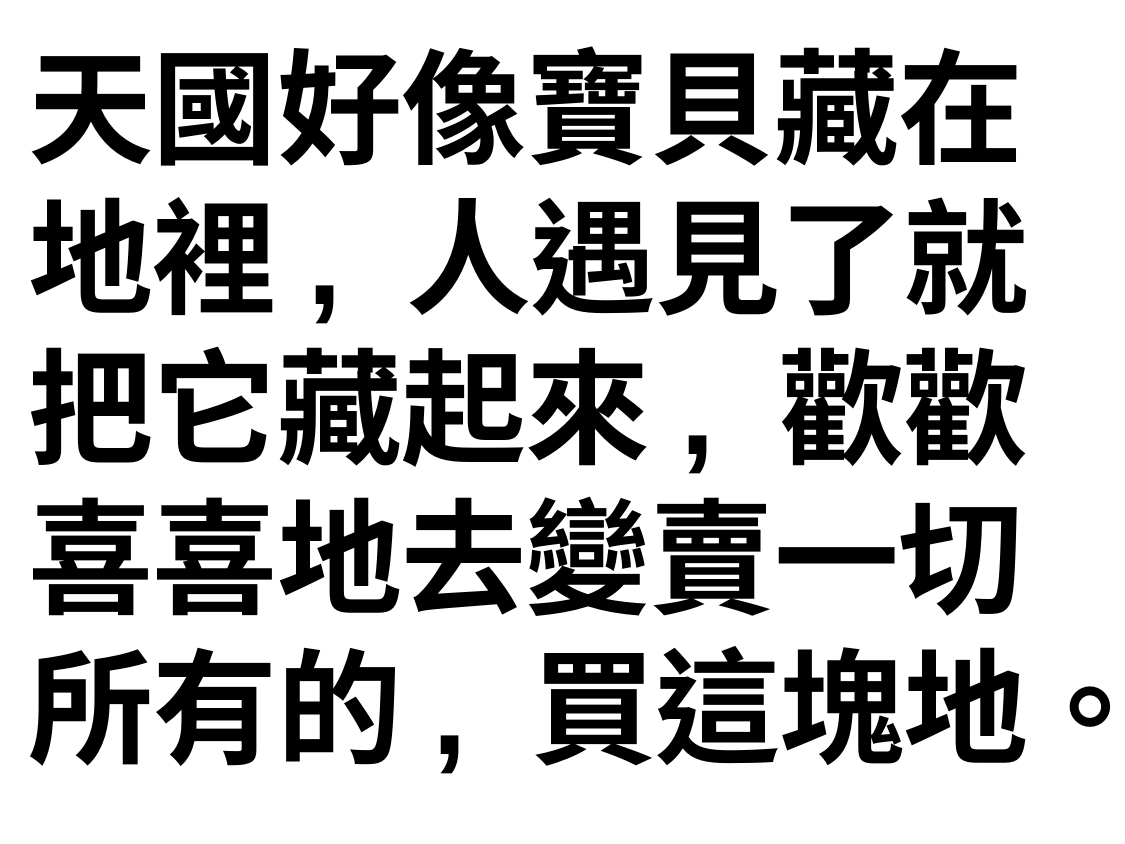

天國好像寶貝藏在地裡, 人遇見了就把它藏起來, 歡歡喜喜地去變賣一切所有的, 買這塊地。

「天國又好像買賣人尋找好珠子, 遇見一顆重價的珠子, 就去變賣他一切所有的, 買了這顆珠子。